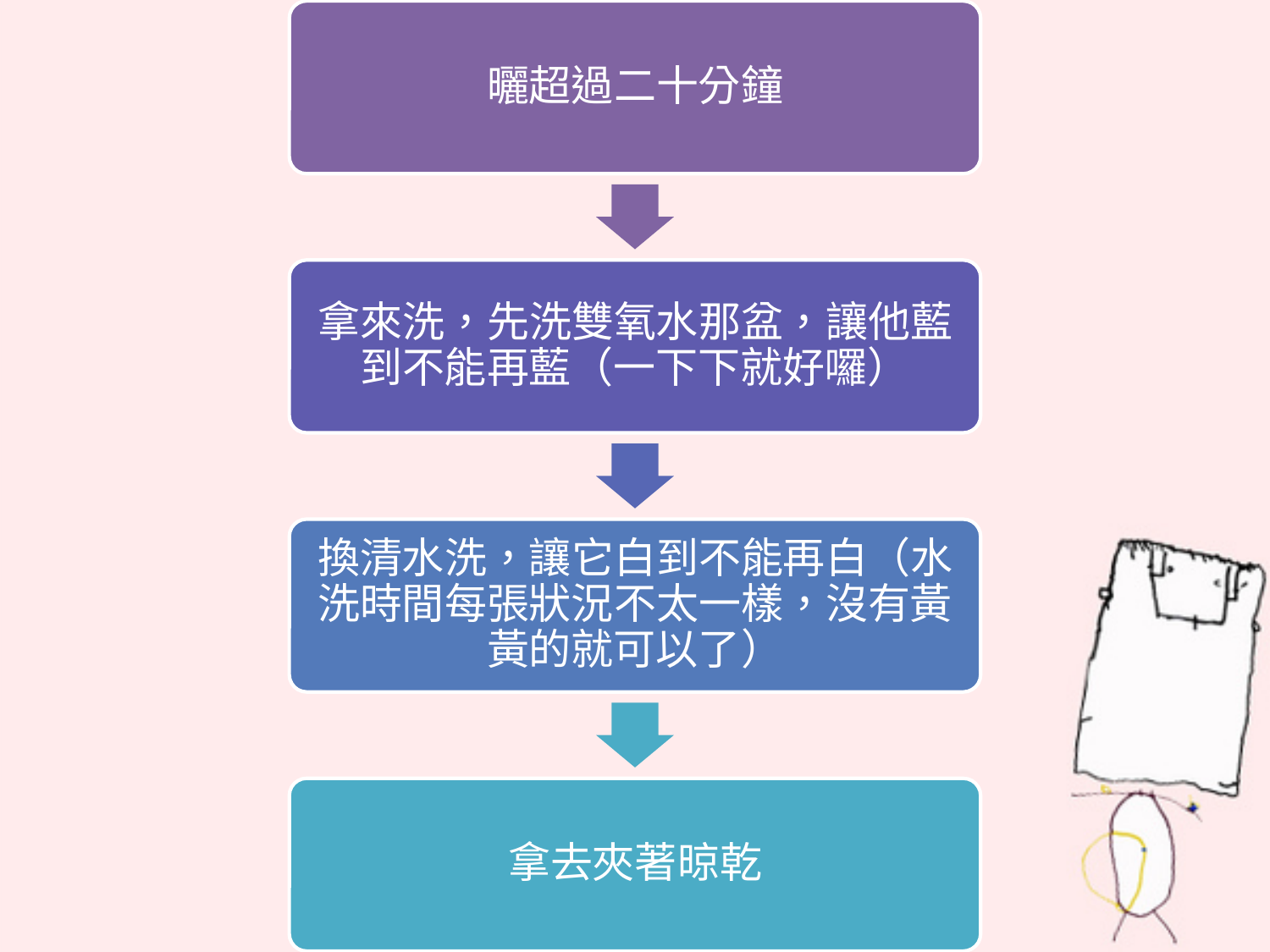

曬超過二十分鐘

拿來洗，先洗雙氧水那盆，讓他藍到不能再藍（一下下就好囉）

換清水洗，讓它白到不能再白（水洗時間每張狀況不太一樣，沒有黃黃的就可以了）

拿去夾著晾乾